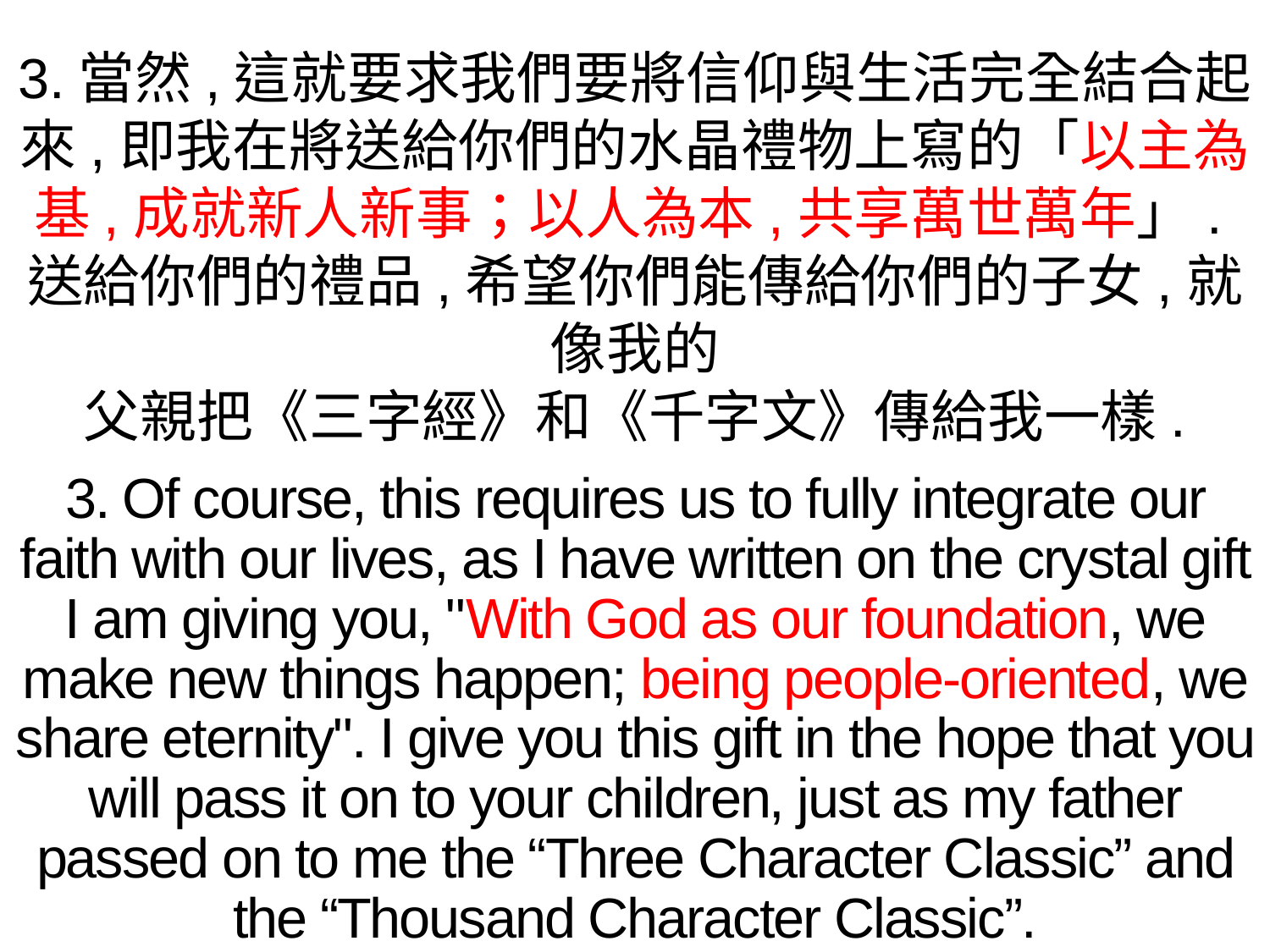

3.當然,這就要求我們要將信仰與生活完全結合起來,即我在將送給你們的水晶禮物上寫的「以主為基,成就新人新事；以人為本,共享萬世萬年」.送給你們的禮品,希望你們能傳給你們的子女,就像我的
父親把《三字經》和《千字文》傳給我一樣.
3. Of course, this requires us to fully integrate our faith with our lives, as I have written on the crystal gift I am giving you, "With God as our foundation, we make new things happen; being people-oriented, we share eternity". I give you this gift in the hope that you will pass it on to your children, just as my father passed on to me the “Three Character Classic” and the “Thousand Character Classic”.